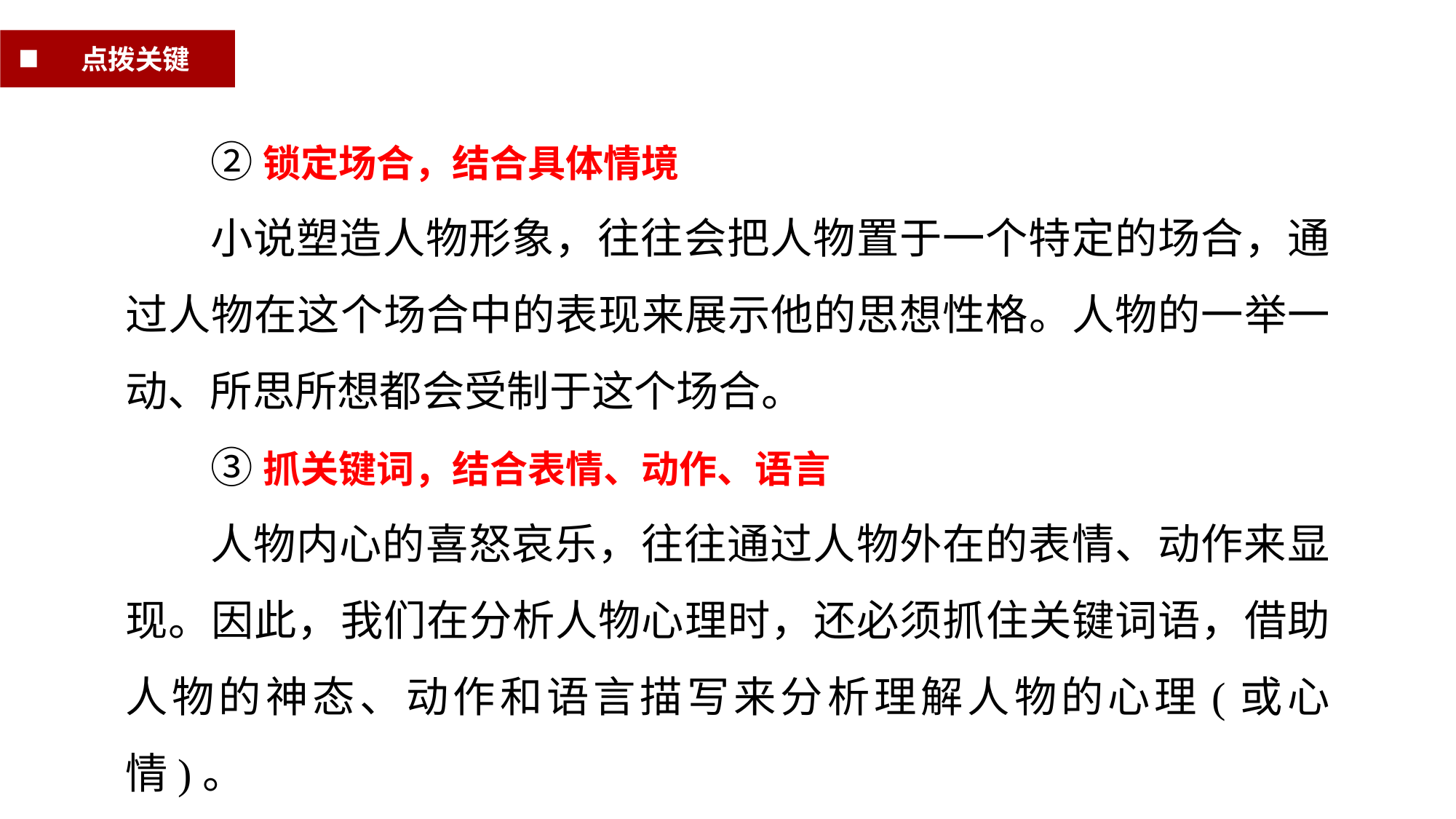

点拨关键

②锁定场合，结合具体情境
小说塑造人物形象，往往会把人物置于一个特定的场合，通过人物在这个场合中的表现来展示他的思想性格。人物的一举一动、所思所想都会受制于这个场合。
③抓关键词，结合表情、动作、语言
人物内心的喜怒哀乐，往往通过人物外在的表情、动作来显现。因此，我们在分析人物心理时，还必须抓住关键词语，借助人物的神态、动作和语言描写来分析理解人物的心理(或心情)。